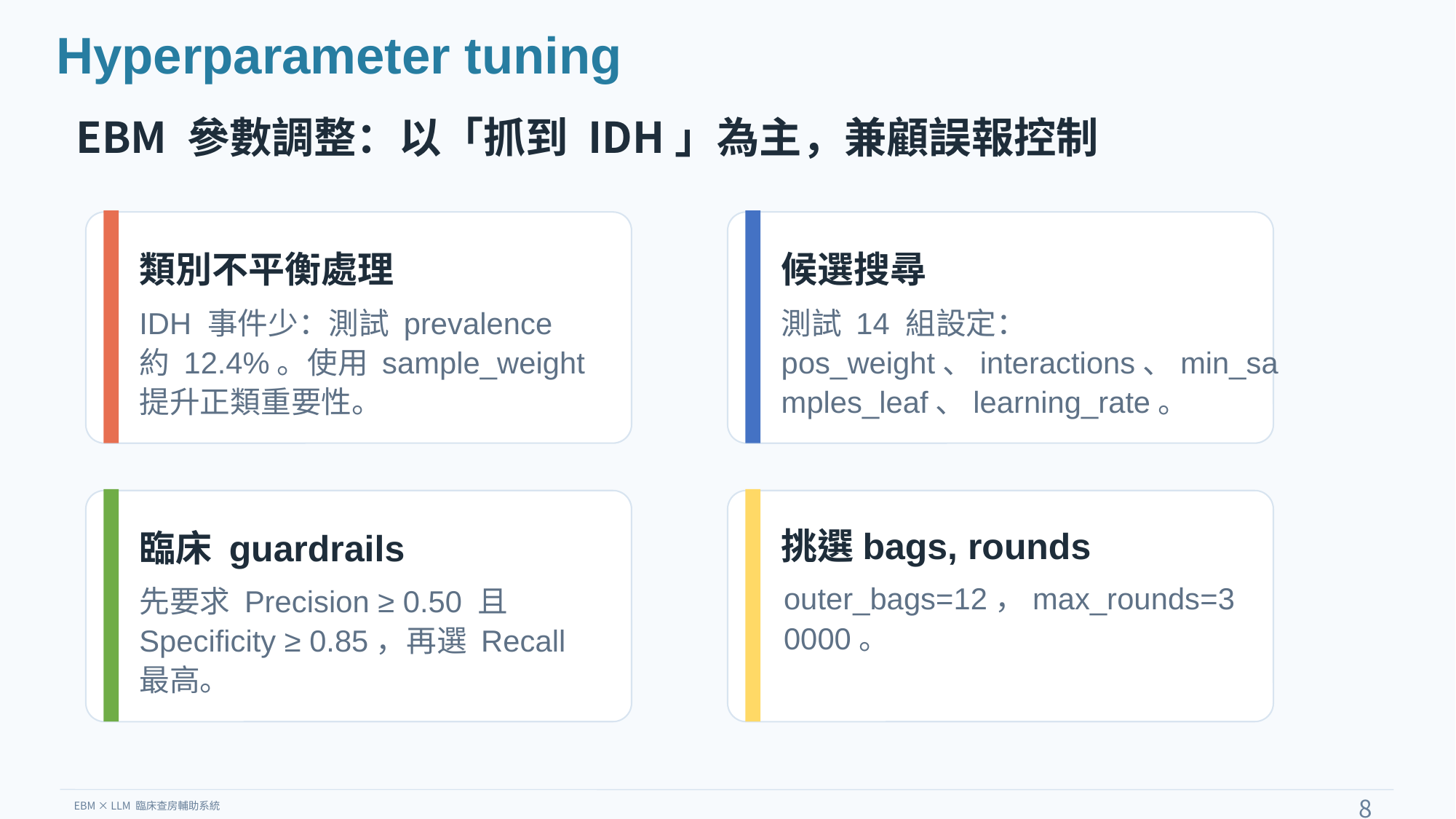

Hyperparameter tuning
EBM 參數調整：以「抓到 IDH」為主，兼顧誤報控制

類別不平衡處理
候選搜尋
IDH 事件少：測試 prevalence 約 12.4%。使用 sample_weight 提升正類重要性。
測試 14 組設定：pos_weight、interactions、min_samples_leaf、learning_rate。

臨床 guardrails
挑選bags, rounds
outer_bags=12，max_rounds=30000。
先要求 Precision ≥ 0.50 且 Specificity ≥ 0.85，再選 Recall 最高。

8